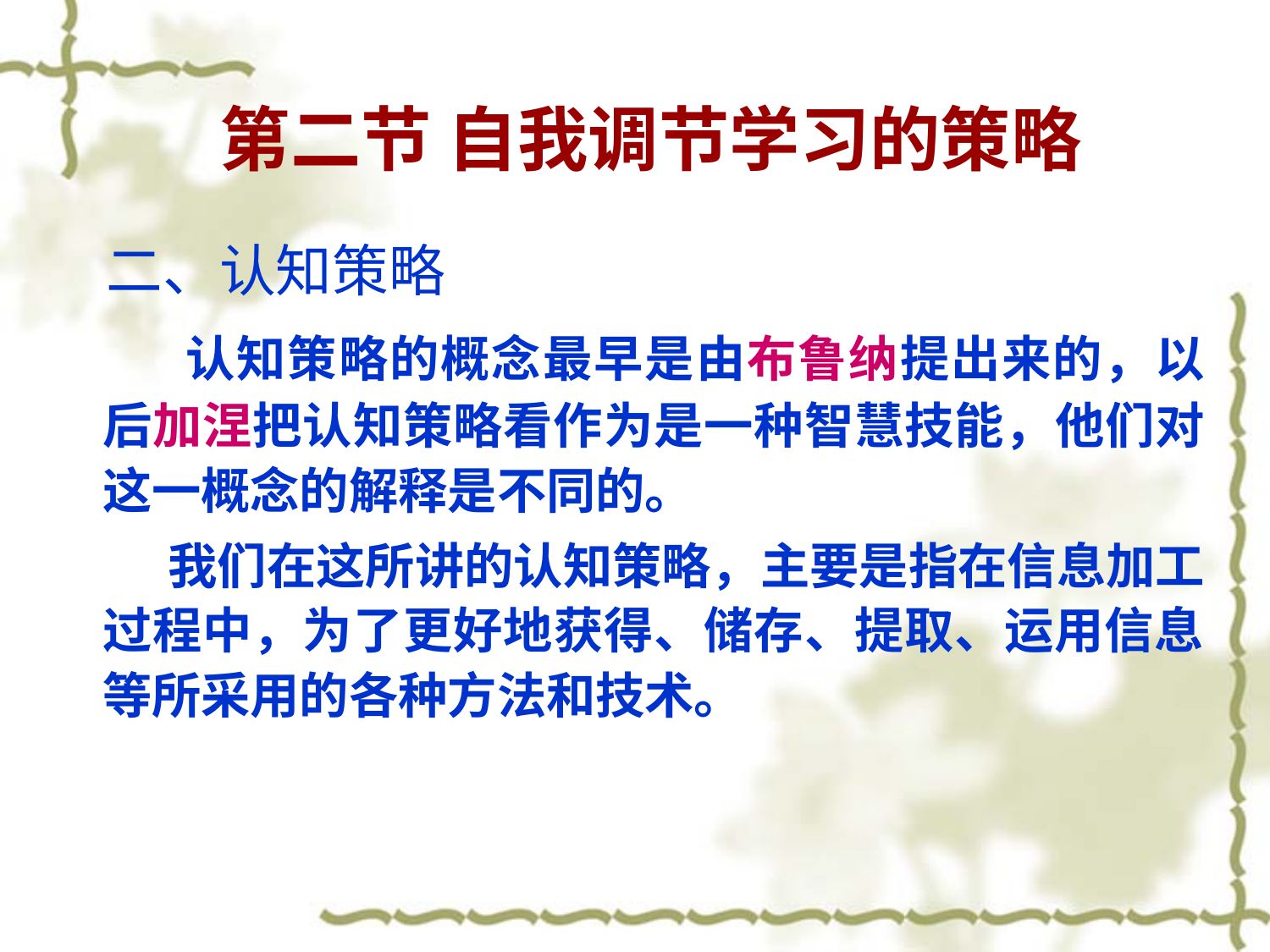

# 第二节 自我调节学习的策略
   二、认知策略
        认知策略的概念最早是由布鲁纳提出来的，以后加涅把认知策略看作为是一种智慧技能，他们对这一概念的解释是不同的。
         我们在这所讲的认知策略，主要是指在信息加工过程中，为了更好地获得、储存、提取、运用信息等所采用的各种方法和技术。